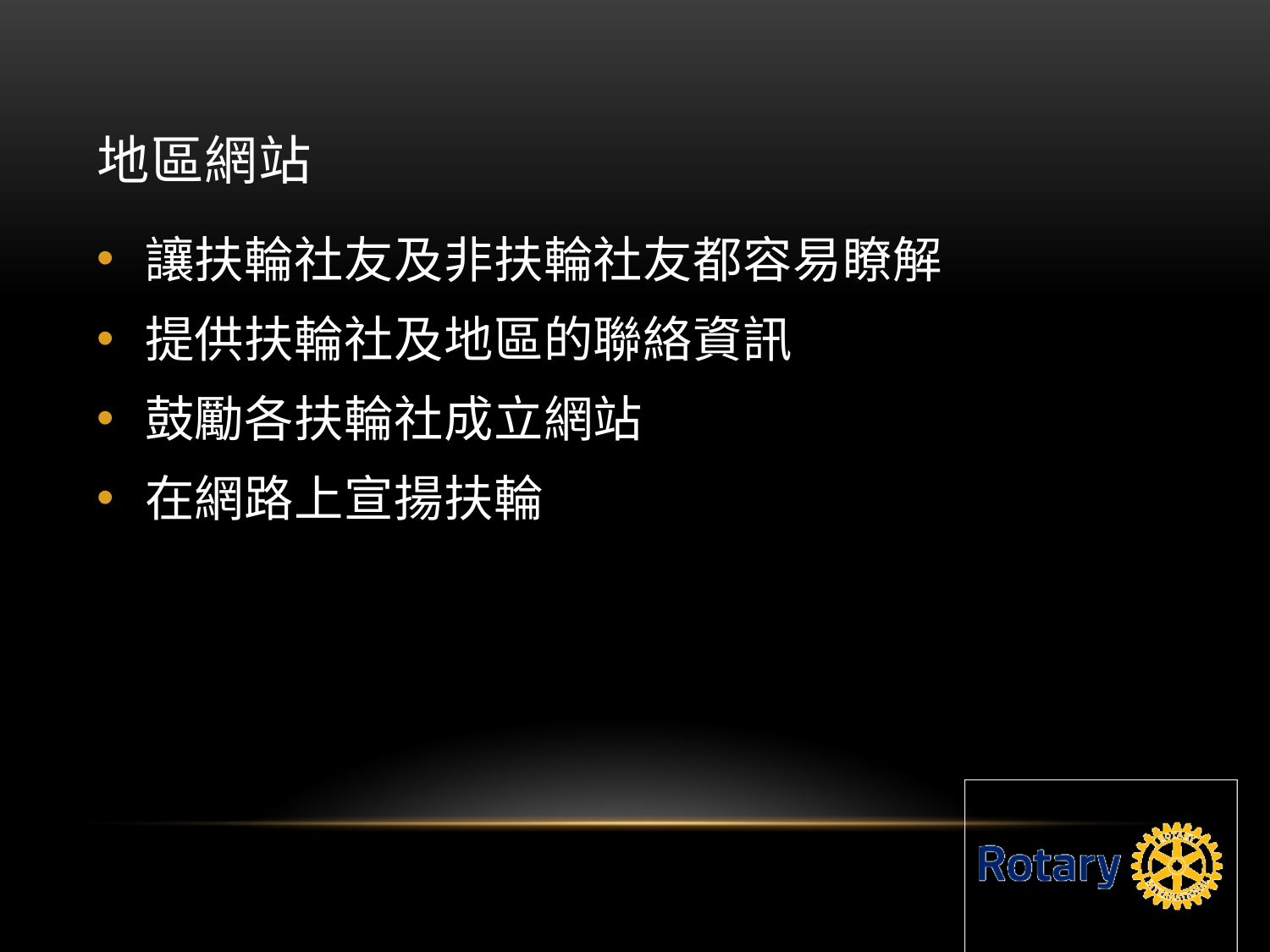

# 地區網站
讓扶輪社友及非扶輪社友都容易瞭解
提供扶輪社及地區的聯絡資訊
鼓勵各扶輪社成立網站
在網路上宣揚扶輪